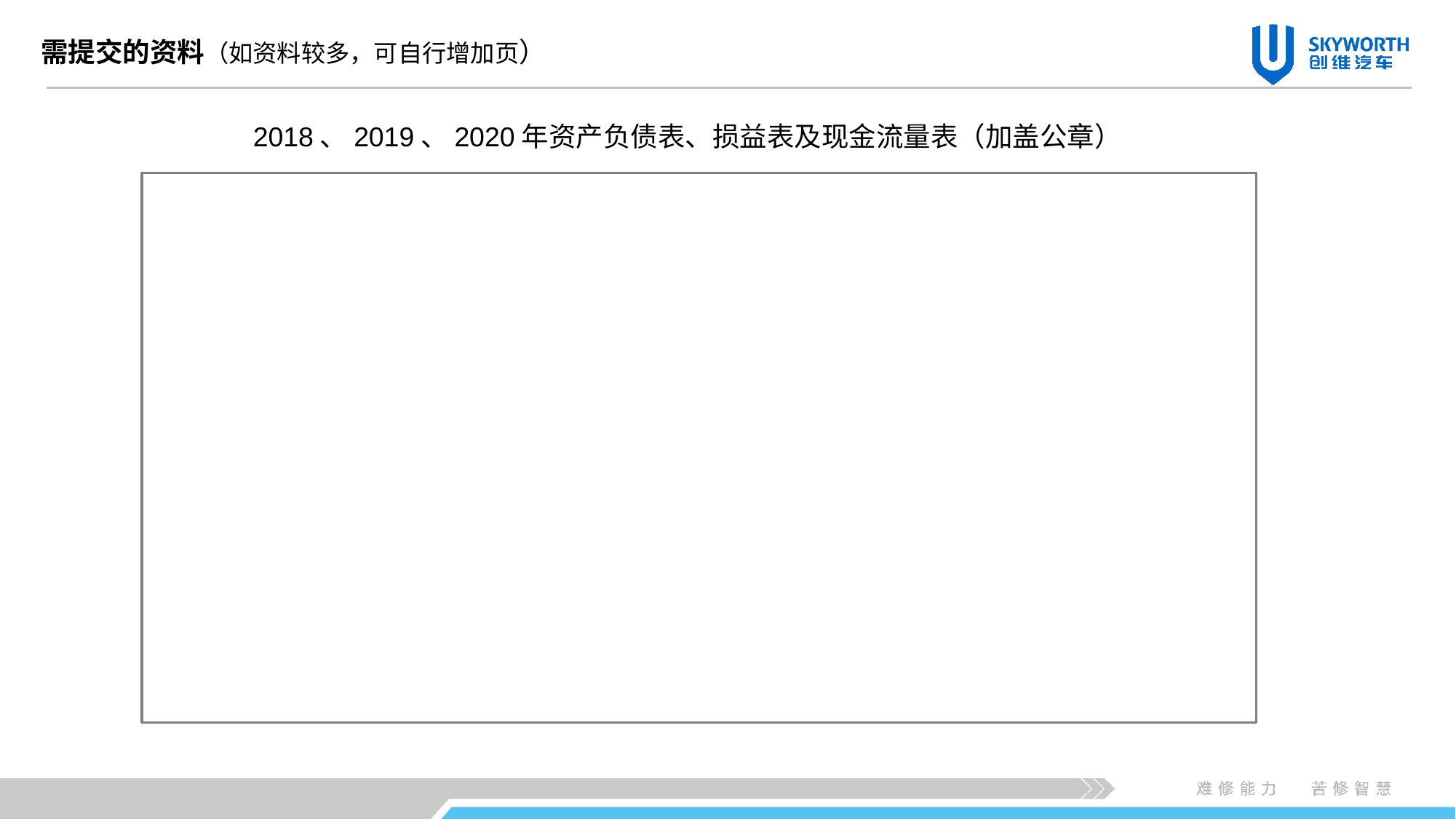

需提交的资料（如资料较多，可自行增加页）
2018、2019、2020年资产负债表、损益表及现金流量表（加盖公章）